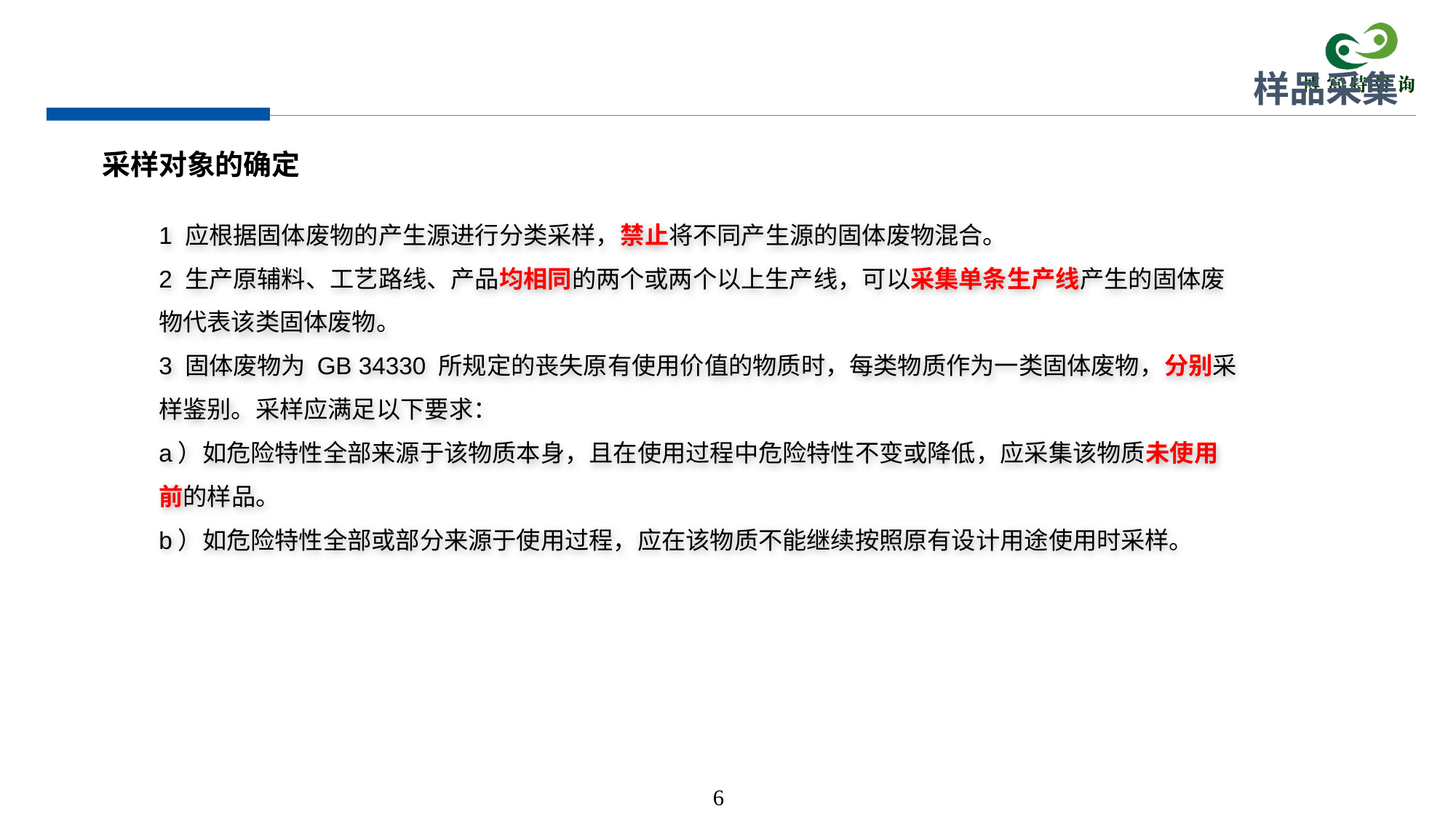

样品采集
采样对象的确定
1 应根据固体废物的产生源进行分类采样，禁止将不同产生源的固体废物混合。
2 生产原辅料、工艺路线、产品均相同的两个或两个以上生产线，可以采集单条生产线产生的固体废物代表该类固体废物。
3 固体废物为 GB 34330 所规定的丧失原有使用价值的物质时，每类物质作为一类固体废物，分别采样鉴别。采样应满足以下要求：
a）如危险特性全部来源于该物质本身，且在使用过程中危险特性不变或降低，应采集该物质未使用前的样品。
b）如危险特性全部或部分来源于使用过程，应在该物质不能继续按照原有设计用途使用时采样。